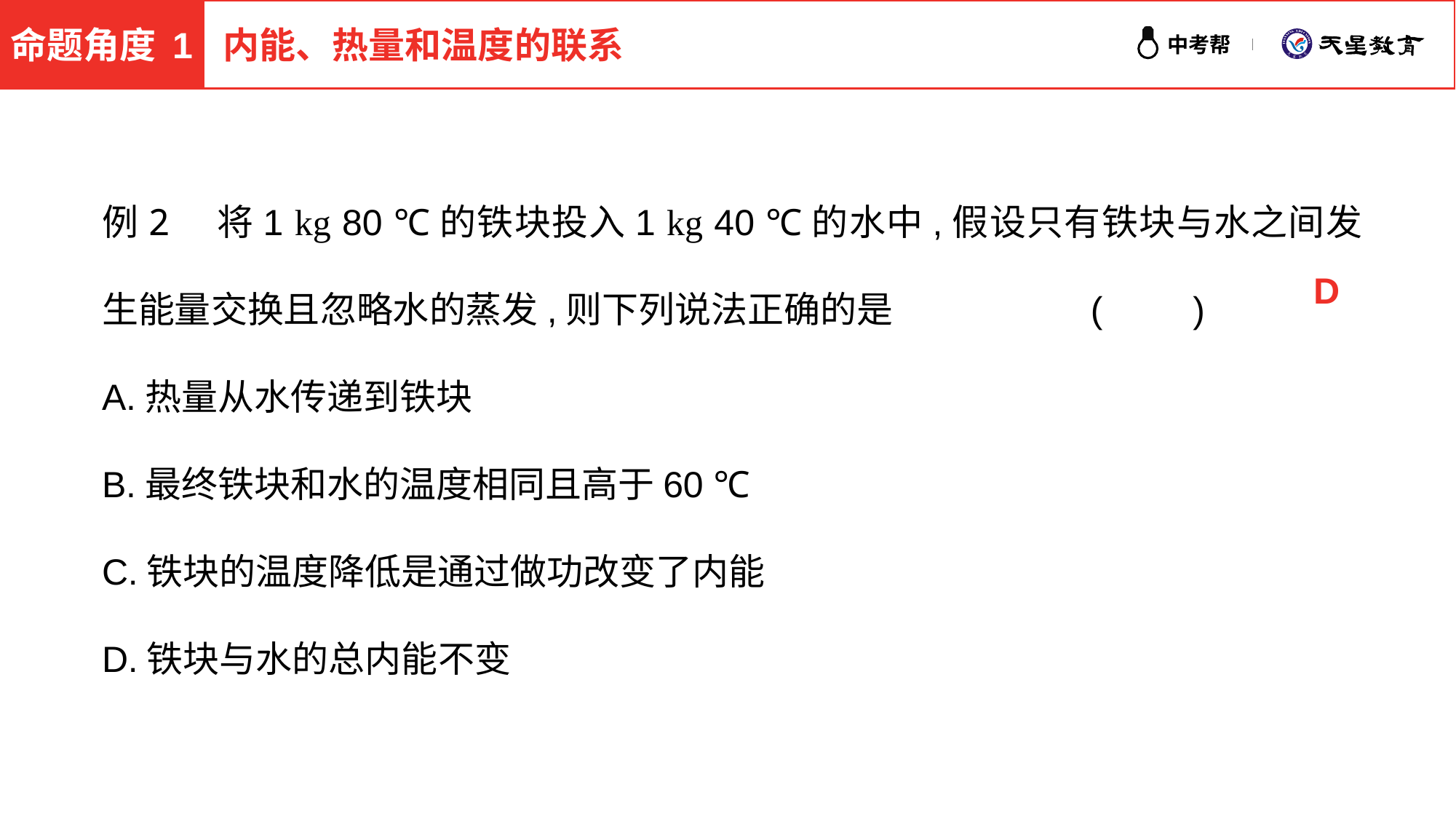

命题角度 1
内能、热量和温度的联系
例2　将1 kg 80 ℃的铁块投入1 kg 40 ℃的水中,假设只有铁块与水之间发生能量交换且忽略水的蒸发,则下列说法正确的是                       (　　)
A.热量从水传递到铁块
B.最终铁块和水的温度相同且高于60 ℃
C.铁块的温度降低是通过做功改变了内能
D.铁块与水的总内能不变
D